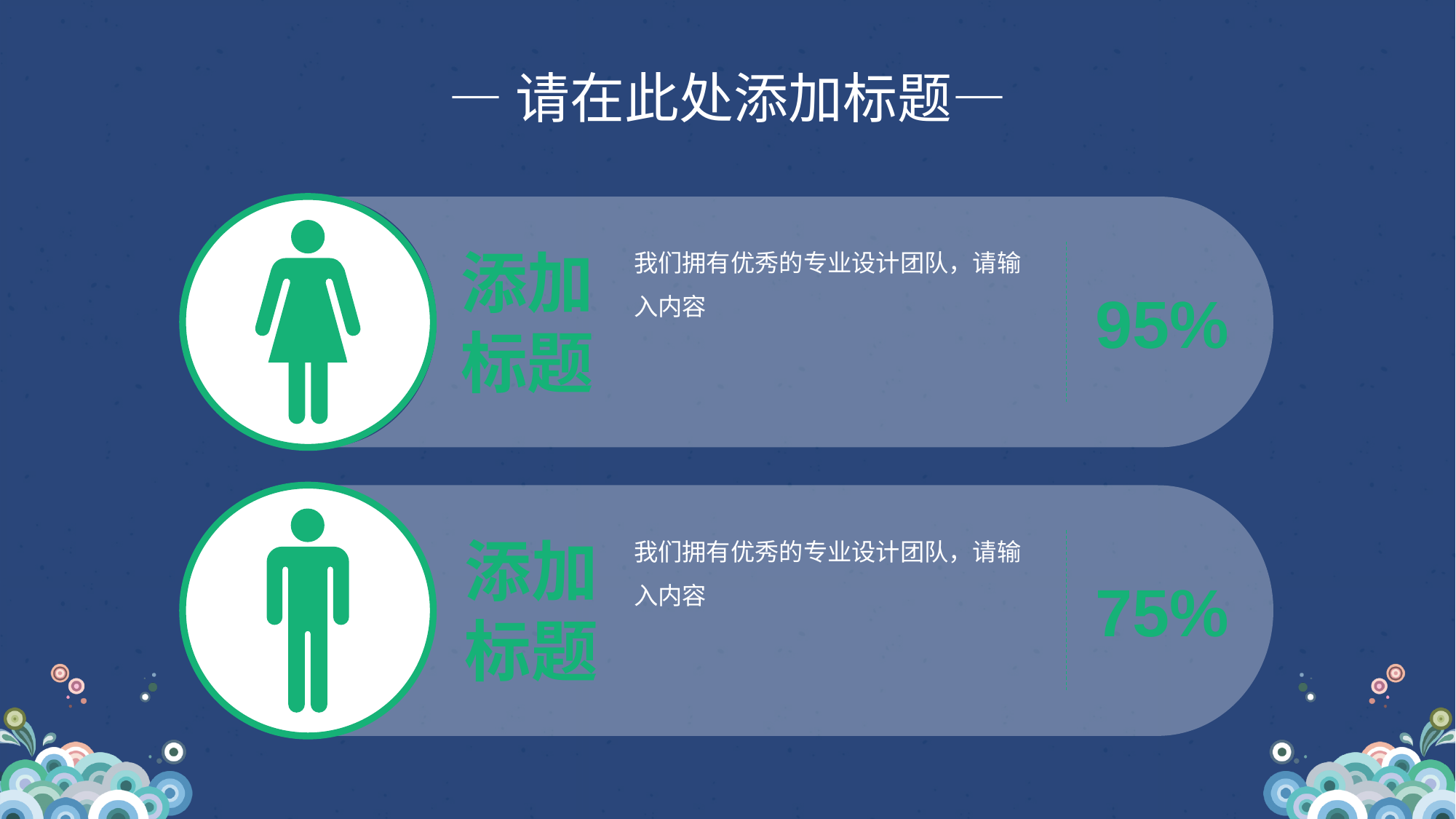

—请在此处添加标题—

我们拥有优秀的专业设计团队，请输入内容
添加标题
95%

我们拥有优秀的专业设计团队，请输入内容
添加标题
75%